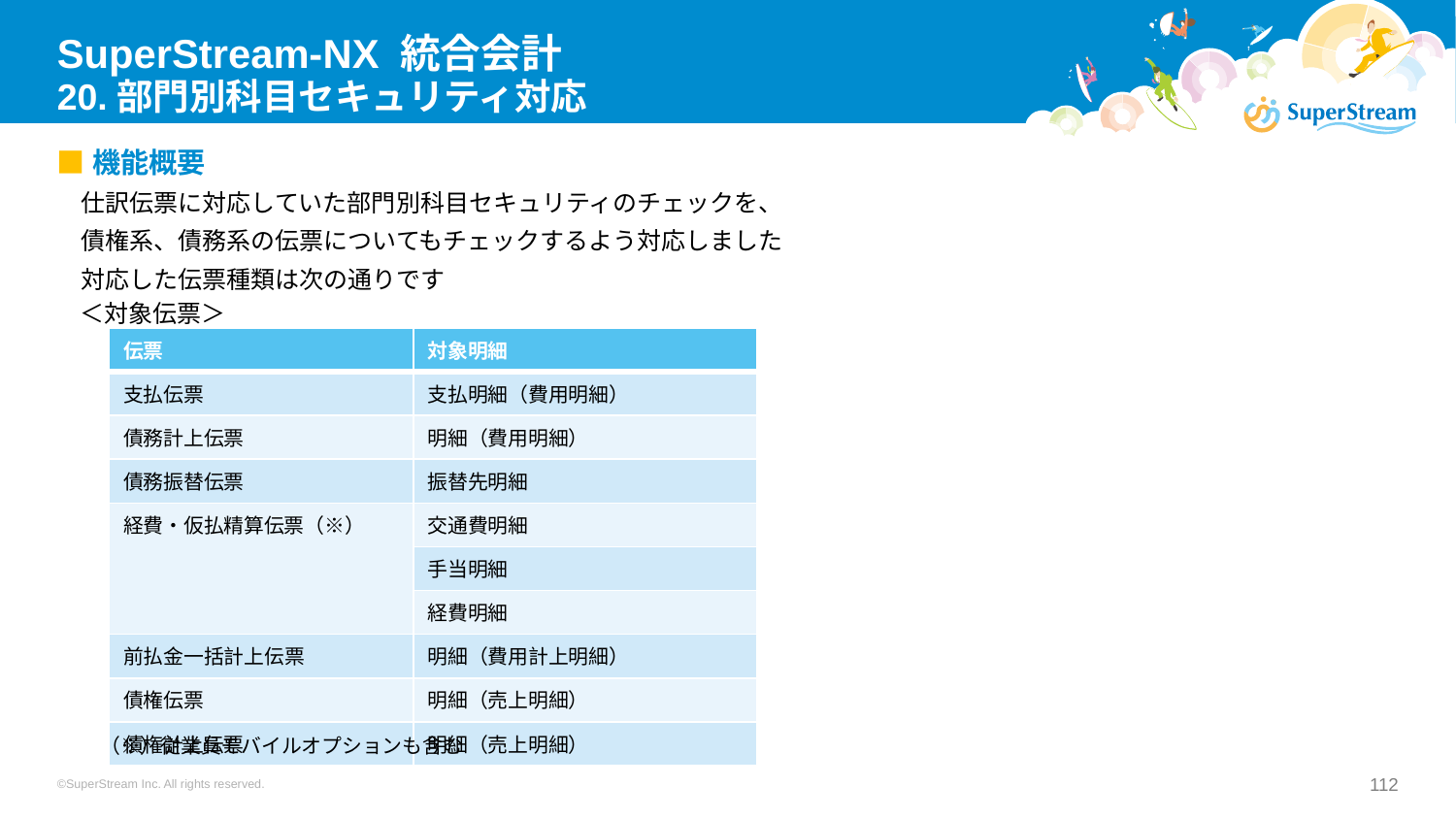

# SuperStream-NX 統合会計 20.部門別科目セキュリティ対応
■機能概要
　仕訳伝票に対応していた部門別科目セキュリティのチェックを、
　債権系、債務系の伝票についてもチェックするよう対応しました
　対応した伝票種類は次の通りです

＜対象伝票＞

| 伝票 | 対象明細 |
| --- | --- |
| 支払伝票 | 支払明細（費用明細） |
| 債務計上伝票 | 明細（費用明細） |
| 債務振替伝票 | 振替先明細 |
| 経費・仮払精算伝票（※） | 交通費明細 |
|  | 手当明細 |
|  | 経費明細 |
| 前払金一括計上伝票 | 明細（費用計上明細） |
| 債権伝票 | 明細（売上明細） |
| 債権計上伝票 | 明細（売上明細） |
　（※）従業員モバイルオプションも含む

©SuperStream Inc. All rights reserved.
112